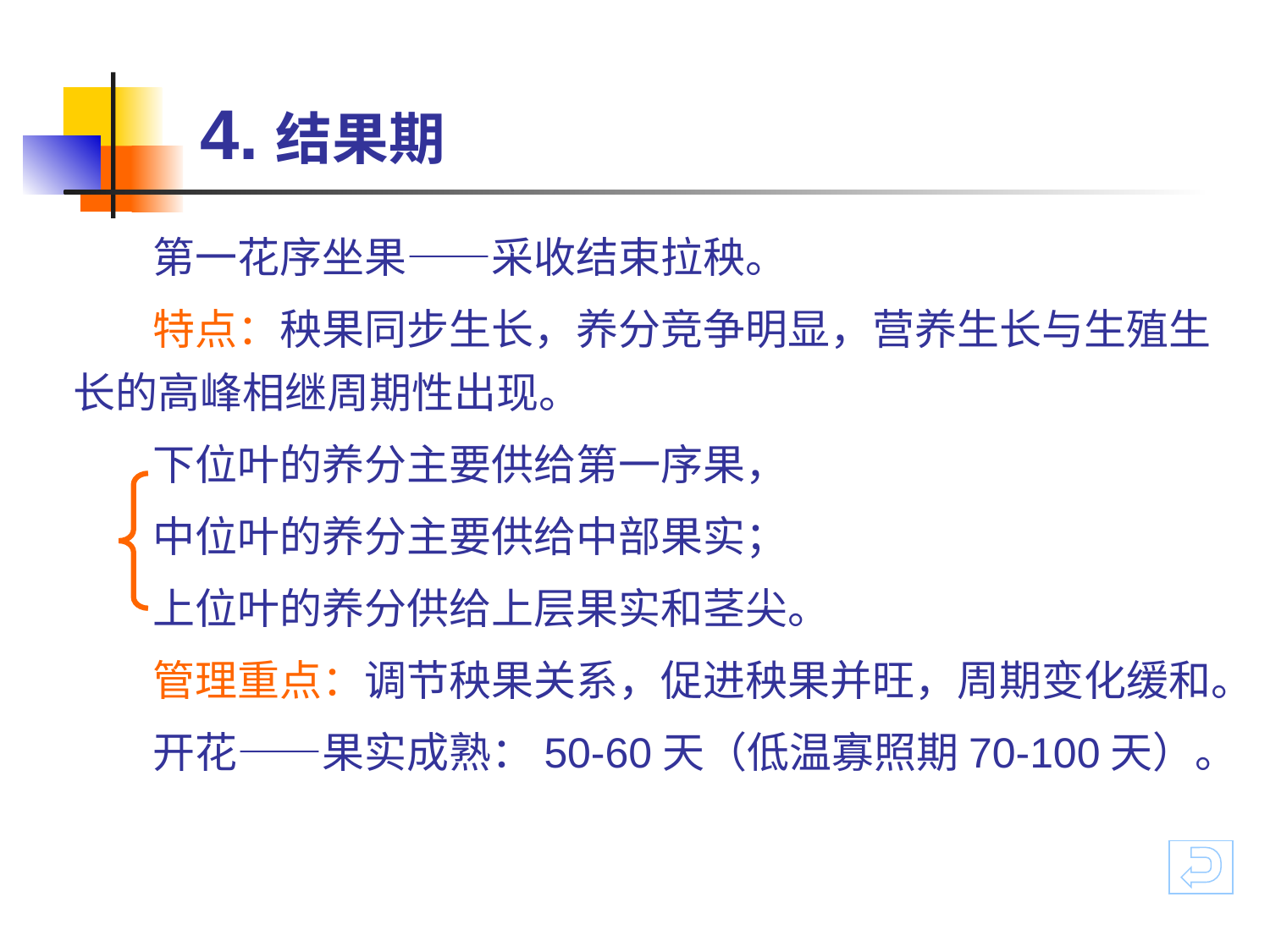

# 4.结果期
第一花序坐果——采收结束拉秧。
特点：秧果同步生长，养分竞争明显，营养生长与生殖生长的高峰相继周期性出现。
下位叶的养分主要供给第一序果，
中位叶的养分主要供给中部果实；
上位叶的养分供给上层果实和茎尖。
管理重点：调节秧果关系，促进秧果并旺，周期变化缓和。
开花——果实成熟：50-60天（低温寡照期70-100天）。